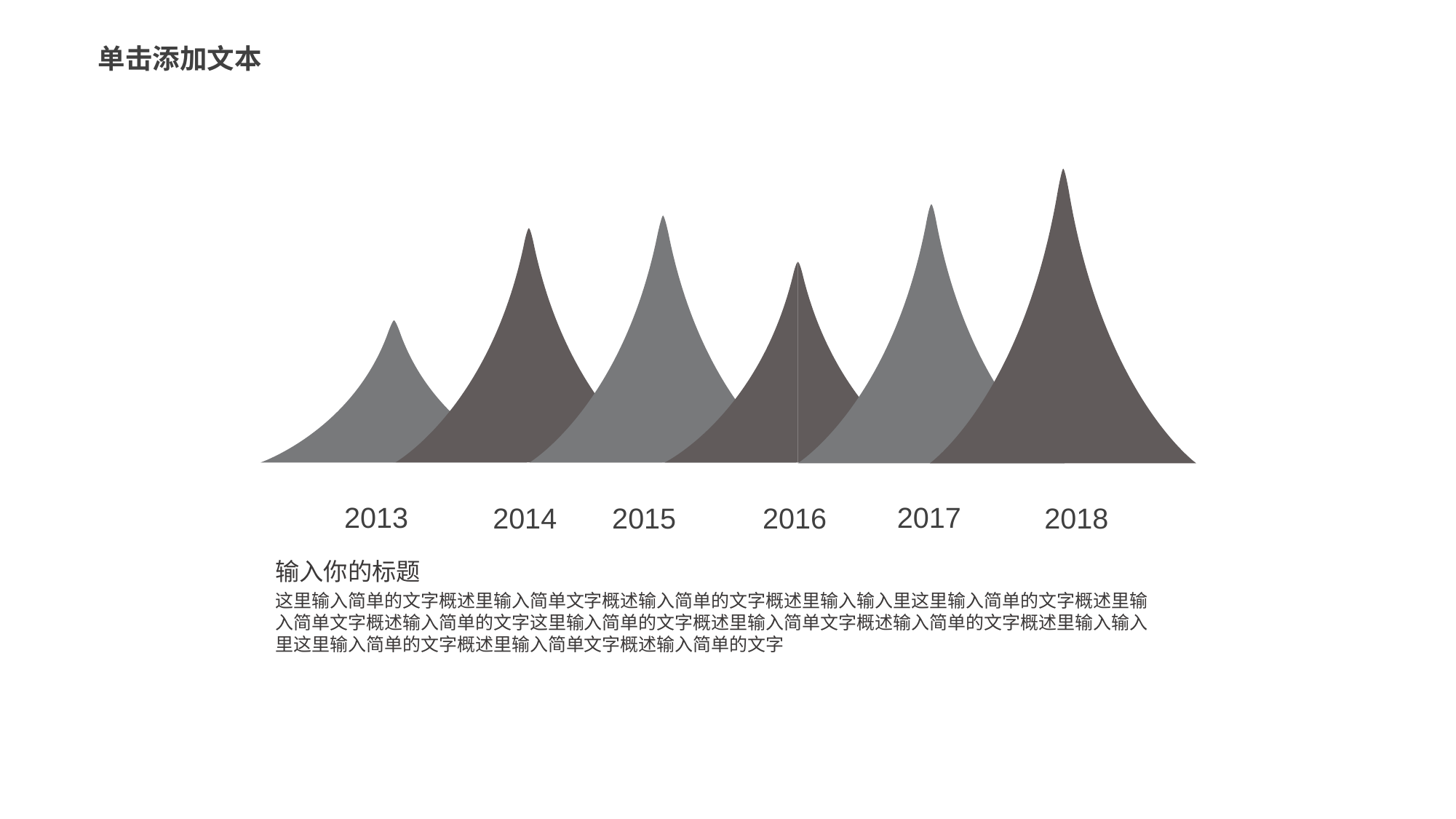

单击添加文本

2013
2017
2014
2015
2016
2018
输入你的标题
这里输入简单的文字概述里输入简单文字概述输入简单的文字概述里输入输入里这里输入简单的文字概述里输入简单文字概述输入简单的文字这里输入简单的文字概述里输入简单文字概述输入简单的文字概述里输入输入里这里输入简单的文字概述里输入简单文字概述输入简单的文字